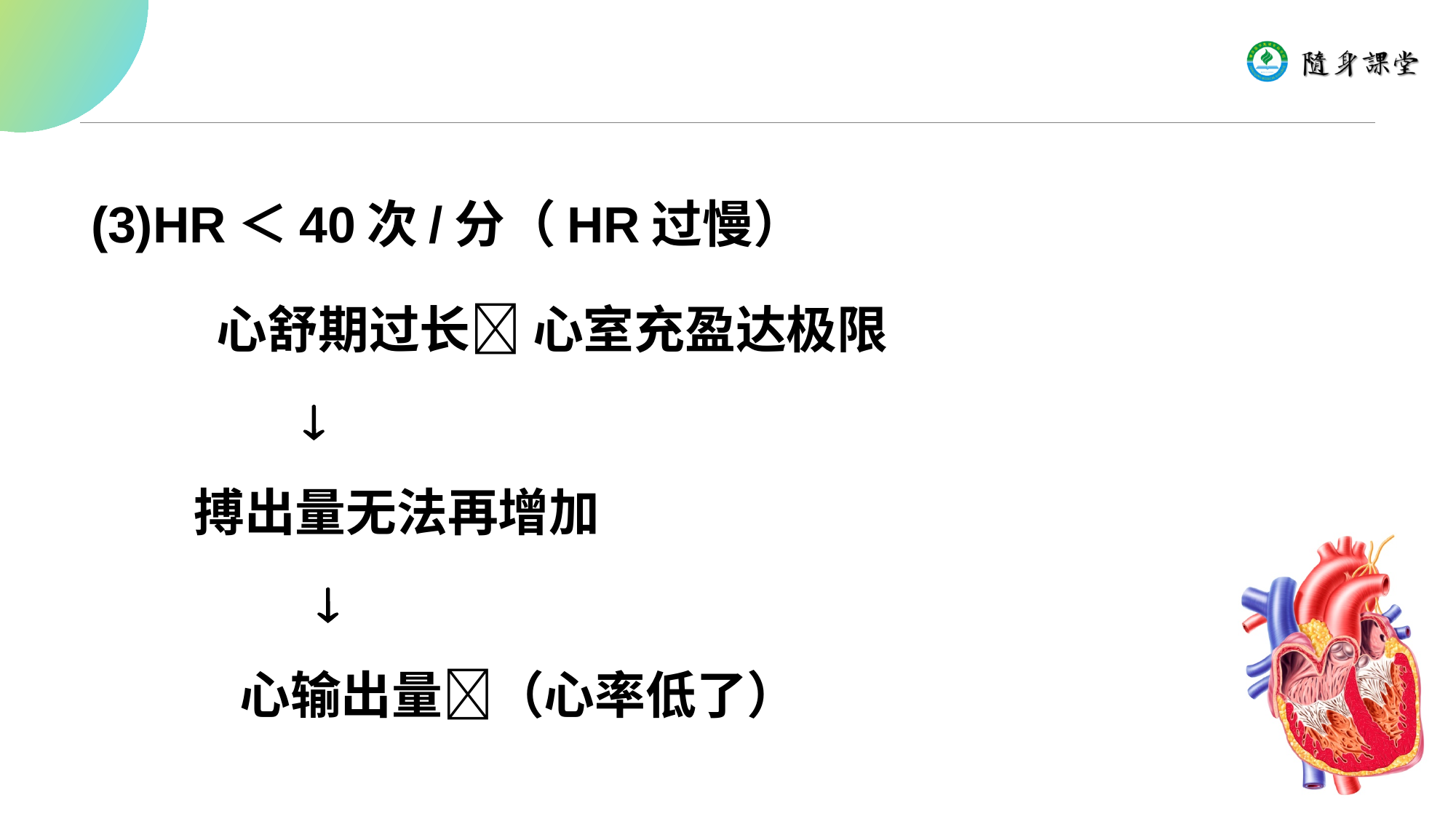

#
(3)HR＜40次/分（HR过慢）
          心舒期过长→ 心室充盈达极限
               ↓
        搏出量无法再增加
                ↓
            心输出量↓（心率低了）